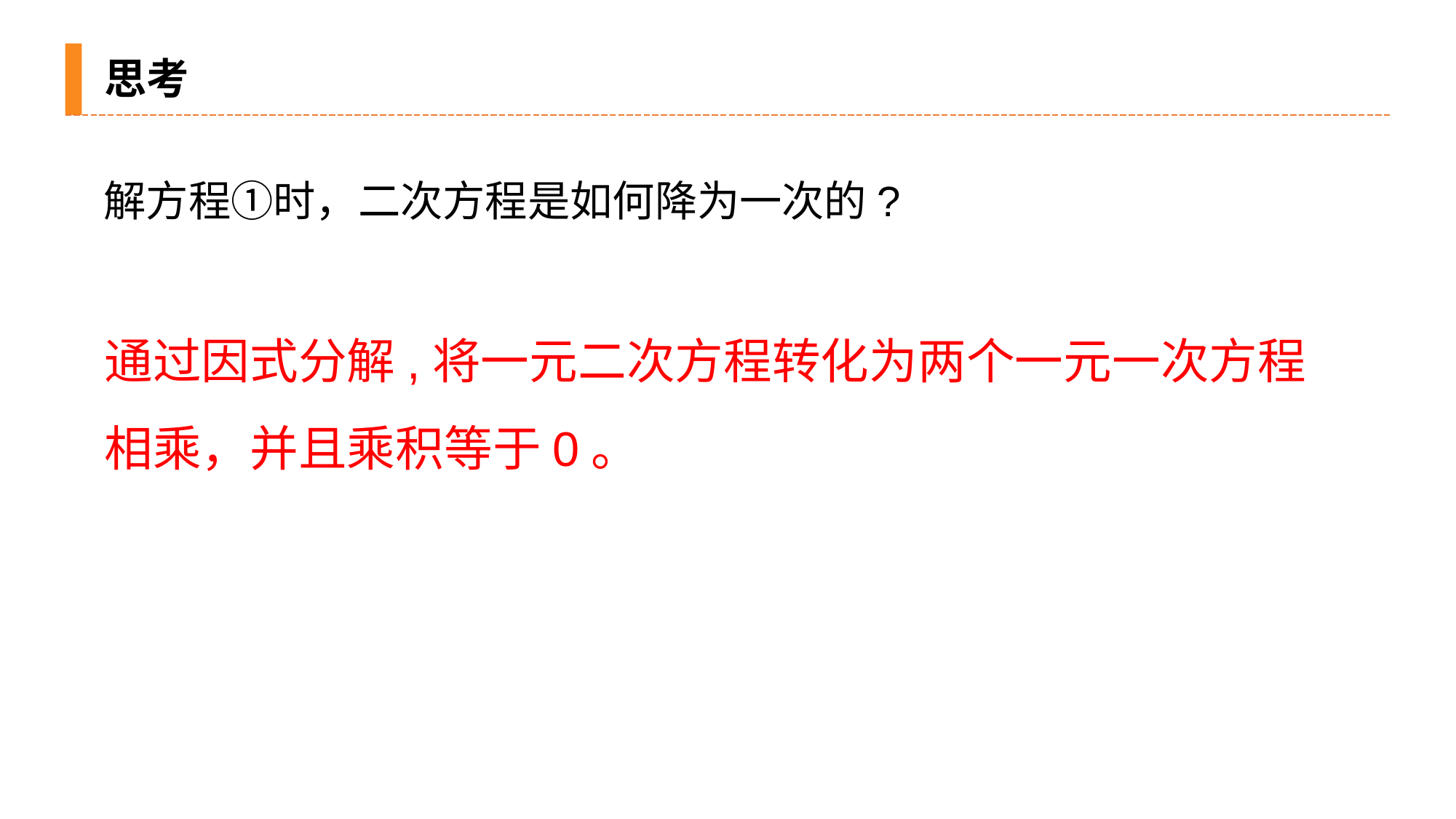

思考
解方程①时，二次方程是如何降为一次的?
通过因式分解,将一元二次方程转化为两个一元一次方程相乘，并且乘积等于0。